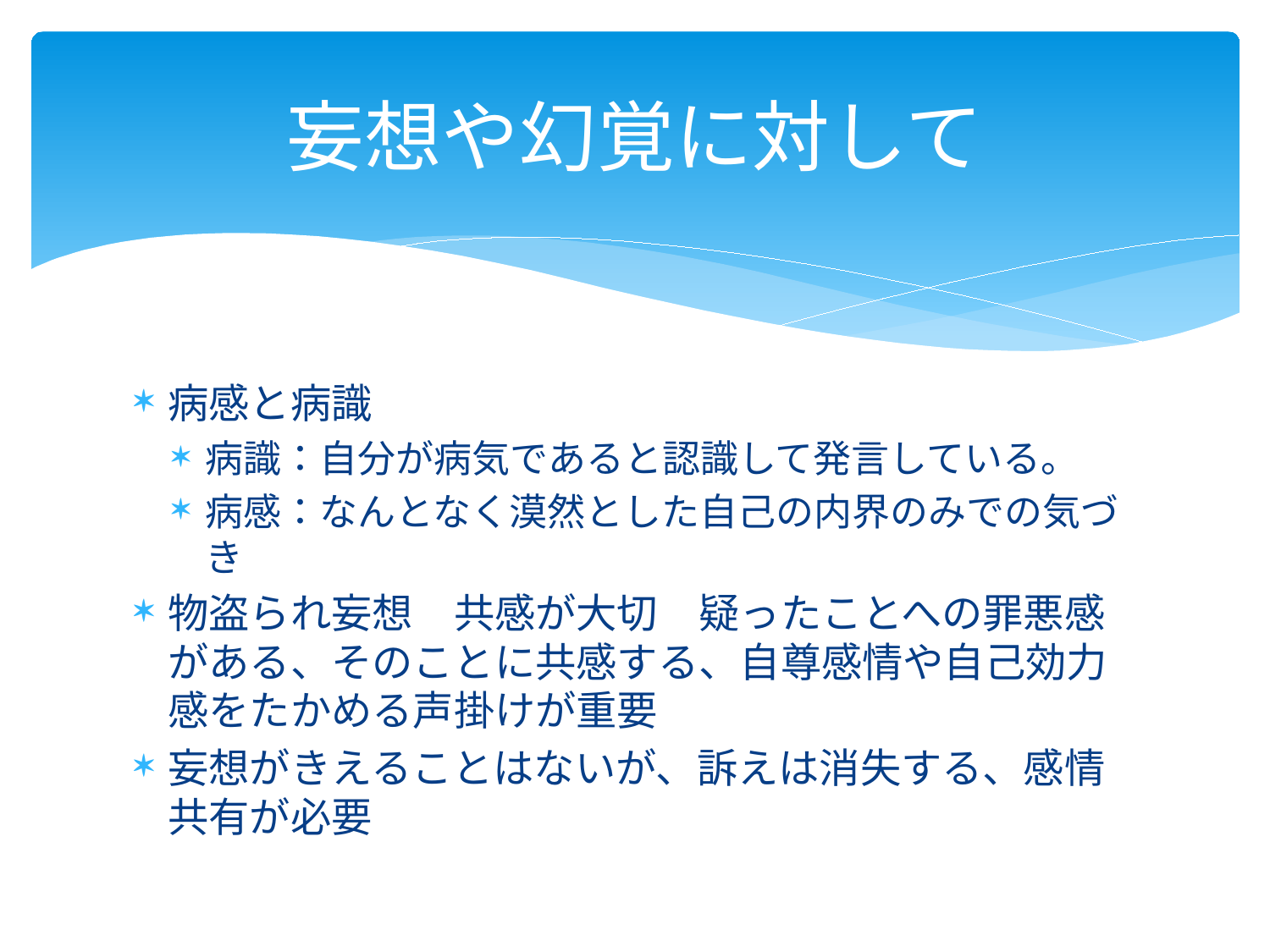

# 妄想や幻覚に対して
病感と病識
病識：自分が病気であると認識して発言している。
病感：なんとなく漠然とした自己の内界のみでの気づき
物盗られ妄想　共感が大切　疑ったことへの罪悪感がある、そのことに共感する、自尊感情や自己効力感をたかめる声掛けが重要
妄想がきえることはないが、訴えは消失する、感情共有が必要